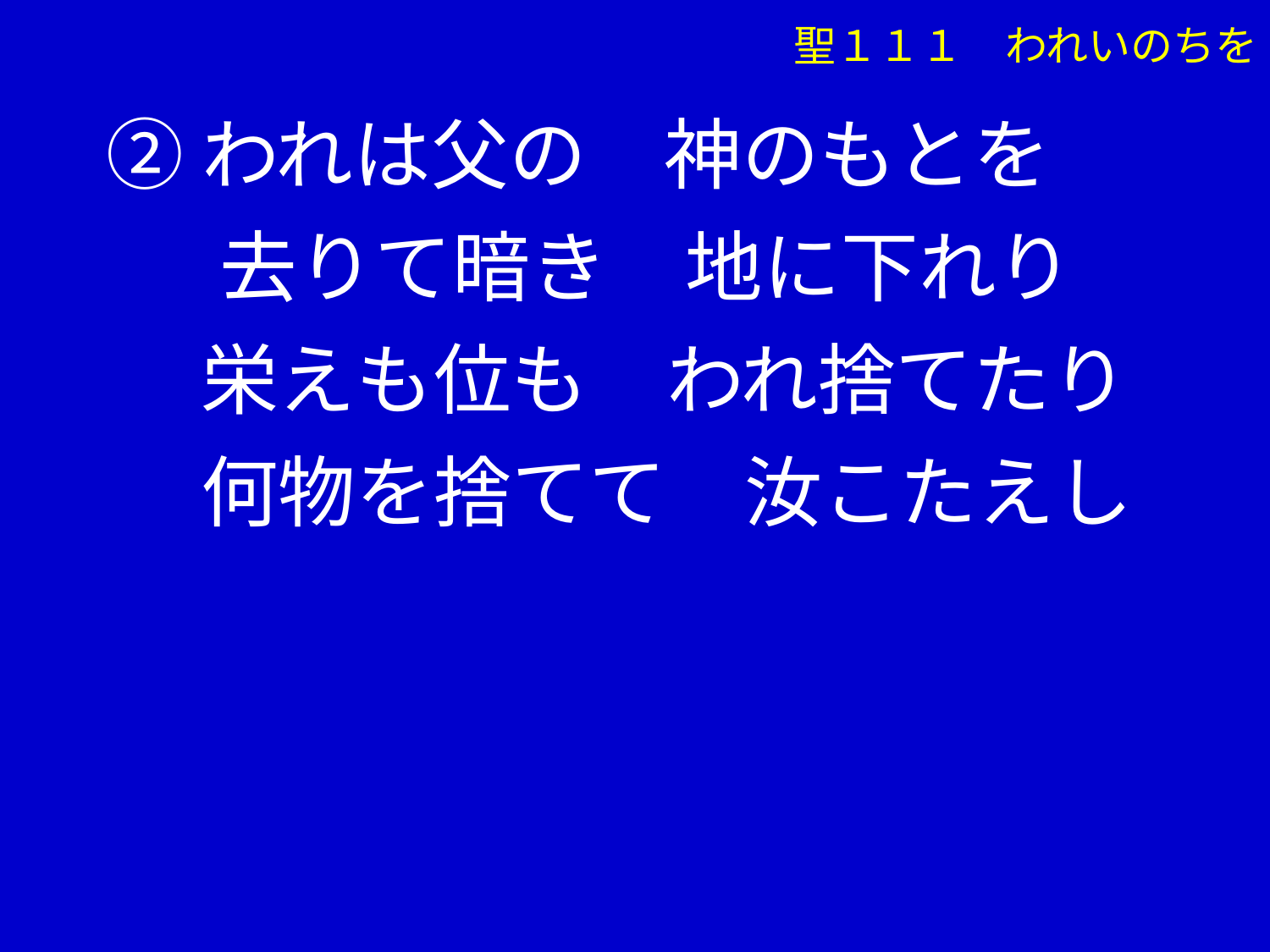

聖１１１　われいのちを
②われは父の　神のもとを
 　去りて暗き　地に下れり
　 栄えも位も　われ捨てたり
　 何物を捨てて　汝こたえし